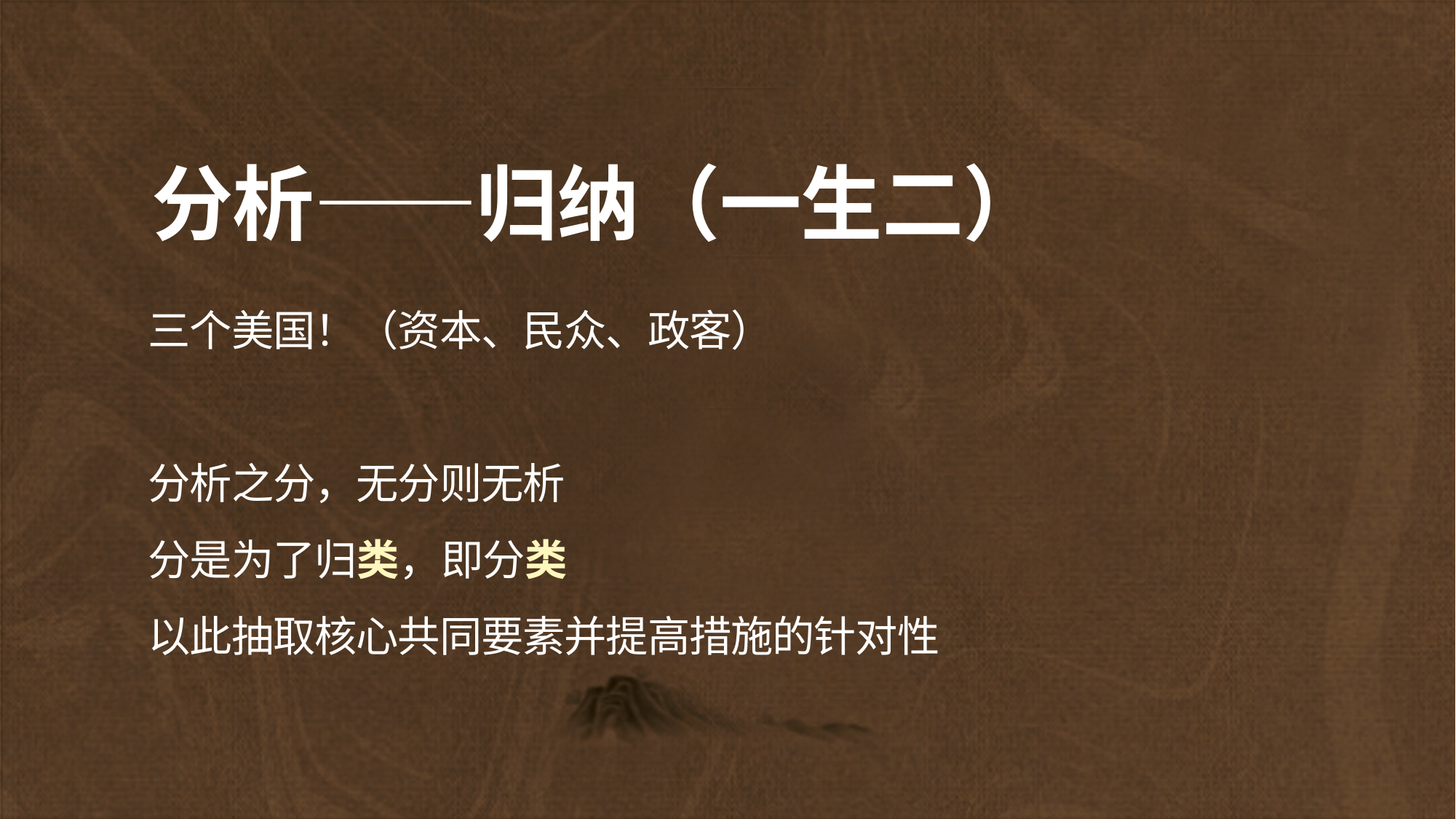

# 分析——归纳（一生二）
三个美国！（资本、民众、政客）

分析之分，无分则无析
分是为了归类，即分类
以此抽取核心共同要素并提高措施的针对性